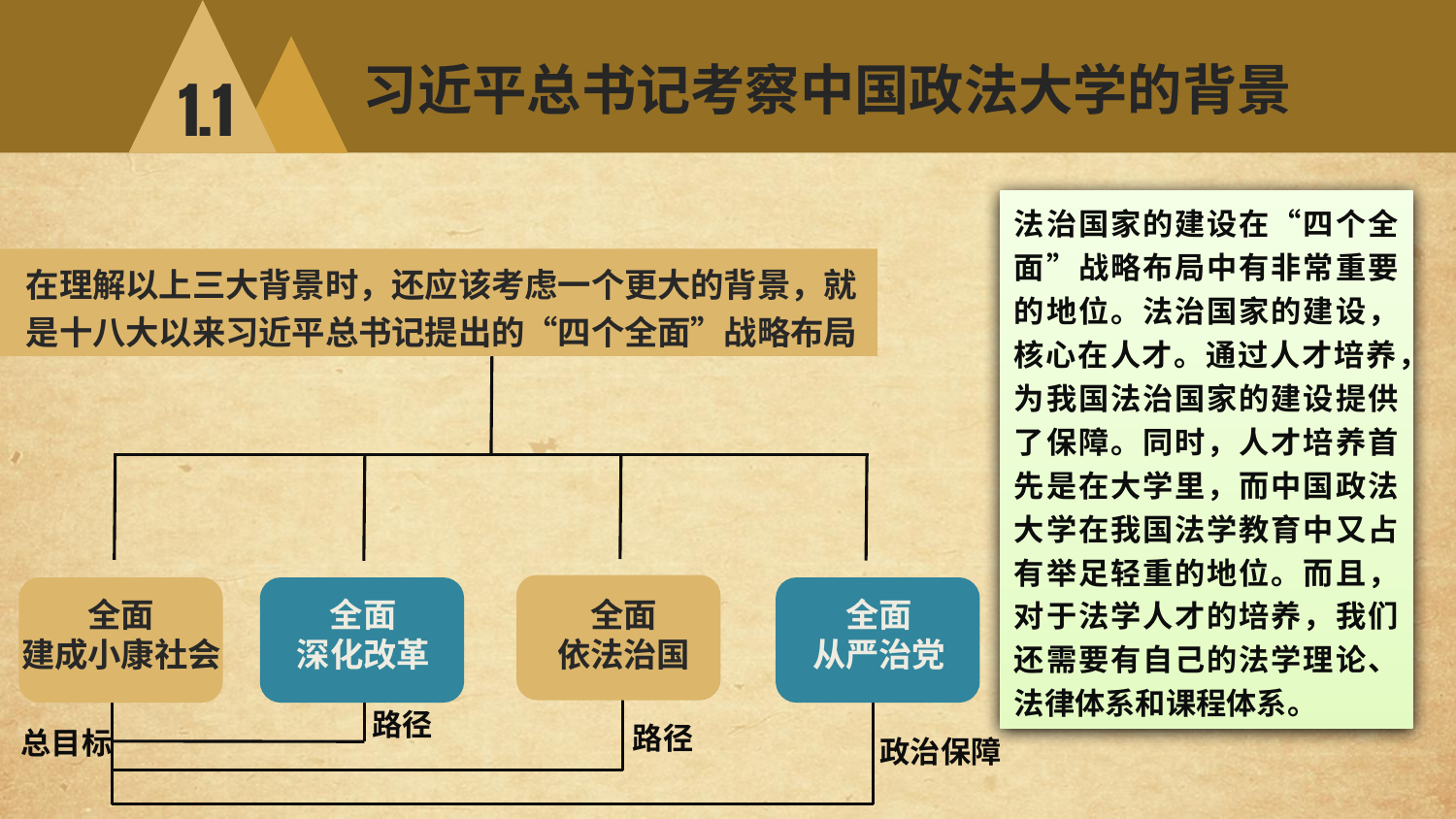

习近平总书记考察中国政法大学的背景
1.1
法治国家的建设在“四个全面”战略布局中有非常重要的地位。法治国家的建设，核心在人才。通过人才培养，为我国法治国家的建设提供了保障。同时，人才培养首先是在大学里，而中国政法大学在我国法学教育中又占有举足轻重的地位。而且，对于法学人才的培养，我们还需要有自己的法学理论、法律体系和课程体系。

在理解以上三大背景时，还应该考虑一个更大的背景，就是十八大以来习近平总书记提出的“四个全面”战略布局

全面
建成小康社会
全面
深化改革
全面
依法治国
全面
从严治党
路径
路径
总目标
政治保障